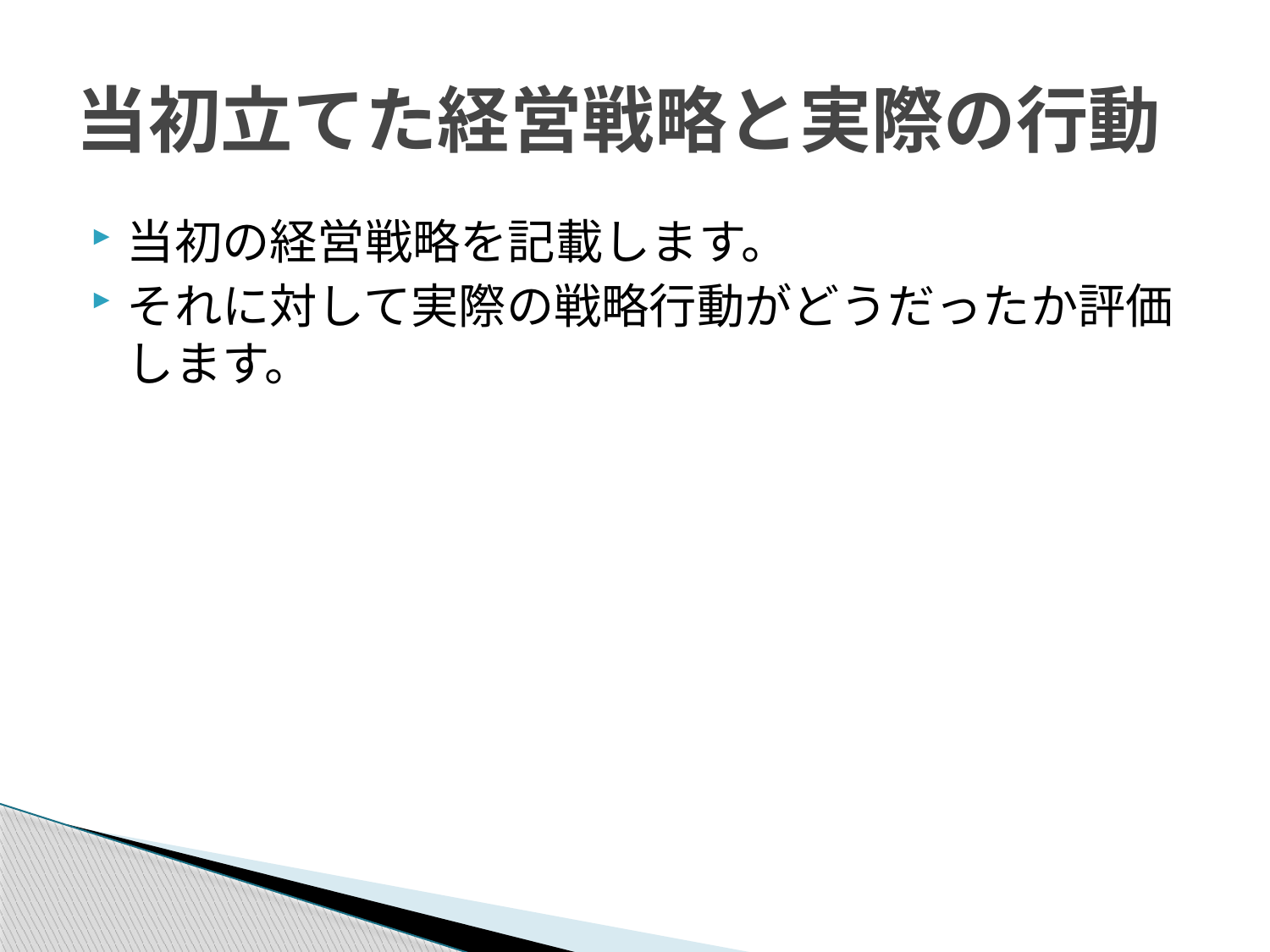

# 当初立てた経営戦略と実際の行動
当初の経営戦略を記載します。
それに対して実際の戦略行動がどうだったか評価します。